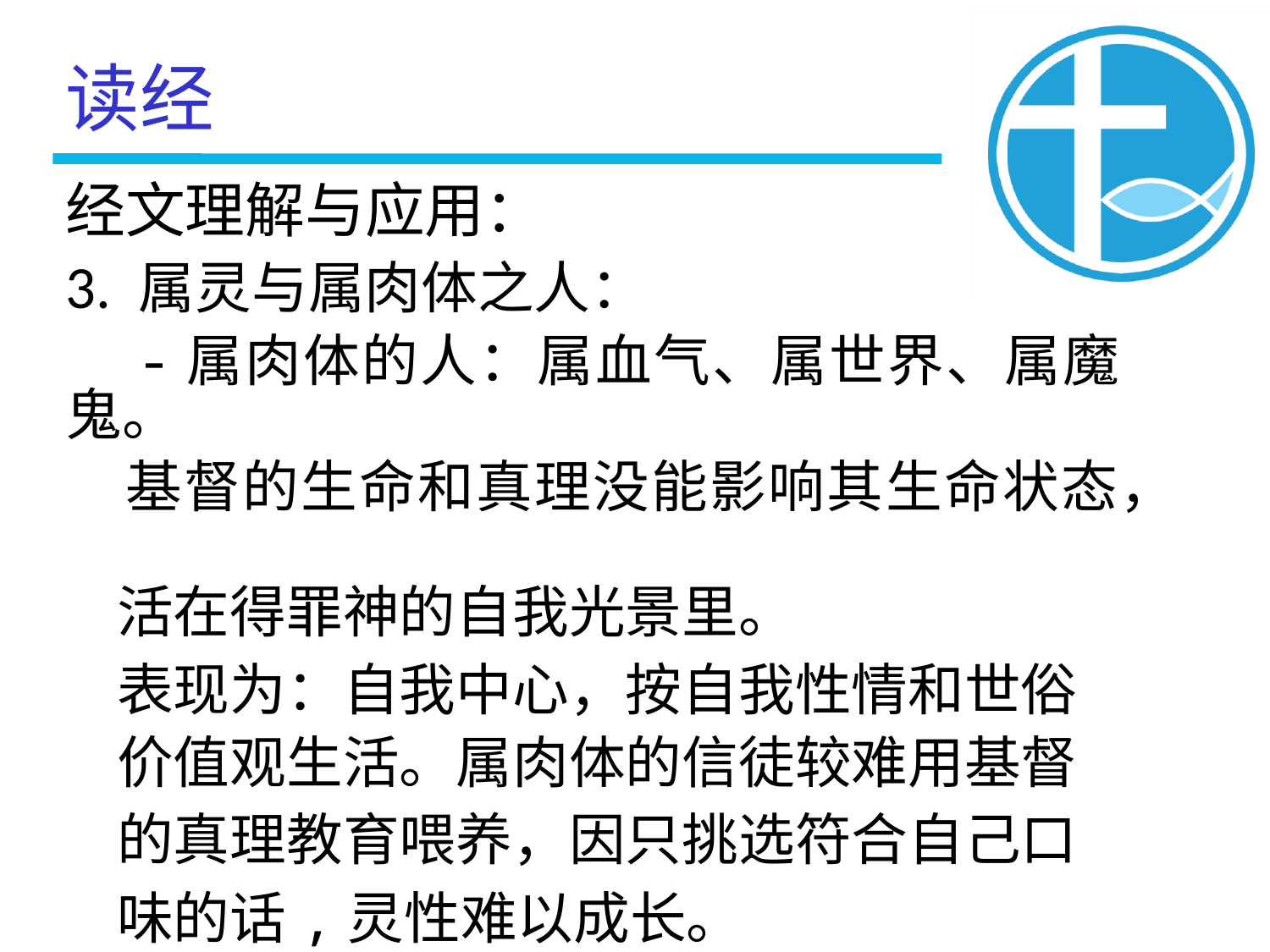

读经
经文理解与应用：
3. 属灵与属肉体之人：
  -属肉体的人：属血气、属世界、属魔鬼。
   基督的生命和真理没能影响其生命状态，
   活在得罪神的自我光景里。
   表现为：自我中心，按自我性情和世俗
   价值观生活。属肉体的信徒较难用基督
   的真理教育喂养，因只挑选符合自己口
   味的话,灵性难以成长。